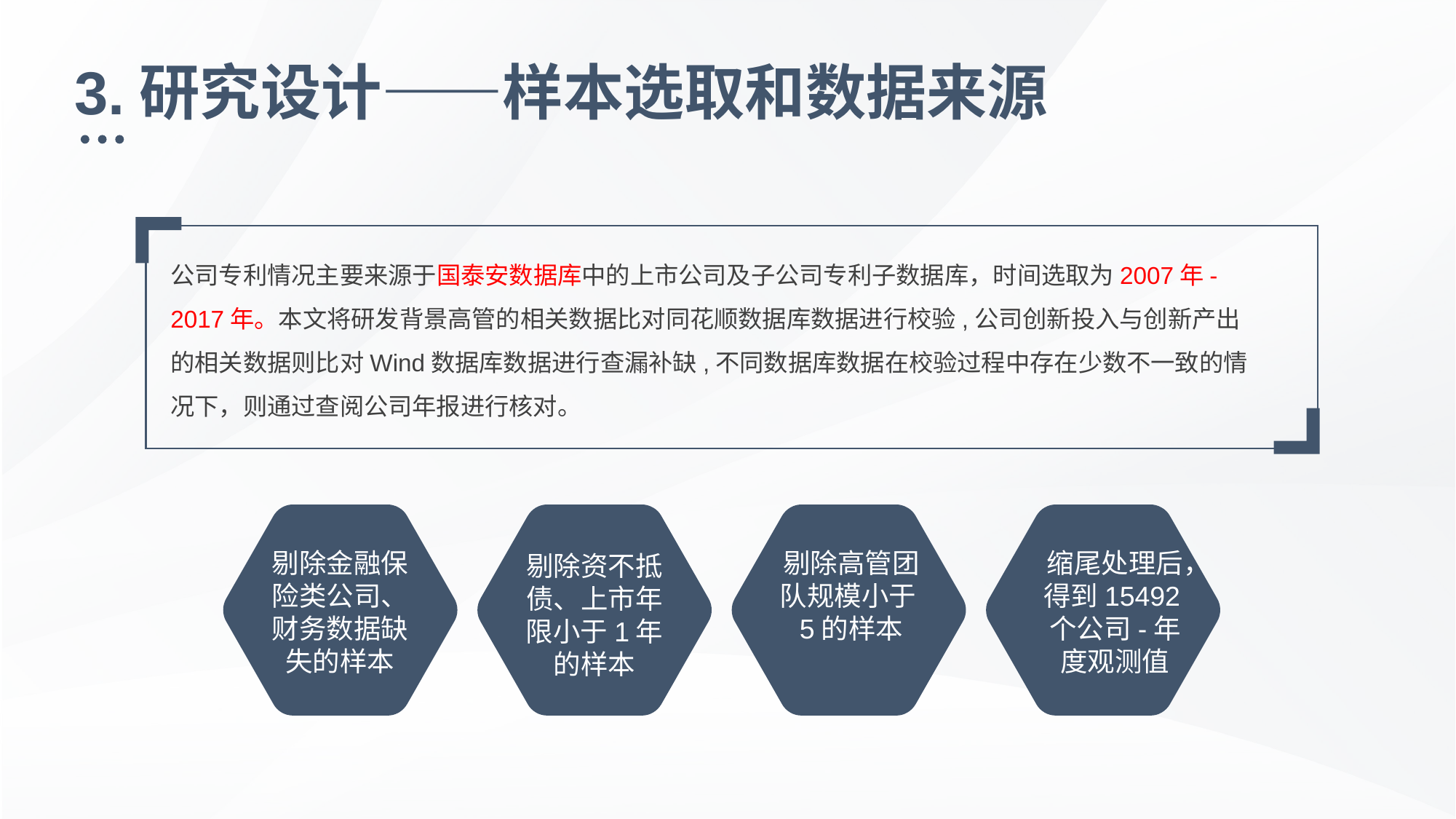

3.研究设计——样本选取和数据来源

剔除金融保险类公司、财务数据缺失的样本
剔除高管团队规模小于5的样本
缩尾处理后，得到15492个公司-年度观测值
剔除资不抵债、上市年限小于1年的样本
公司专利情况主要来源于国泰安数据库中的上市公司及子公司专利子数据库，时间选取为2007年-2017年。本文将研发背景高管的相关数据比对同花顺数据库数据进行校验,公司创新投入与创新产出的相关数据则比对Wind数据库数据进行查漏补缺,不同数据库数据在校验过程中存在少数不一致的情况下，则通过查阅公司年报进行核对。